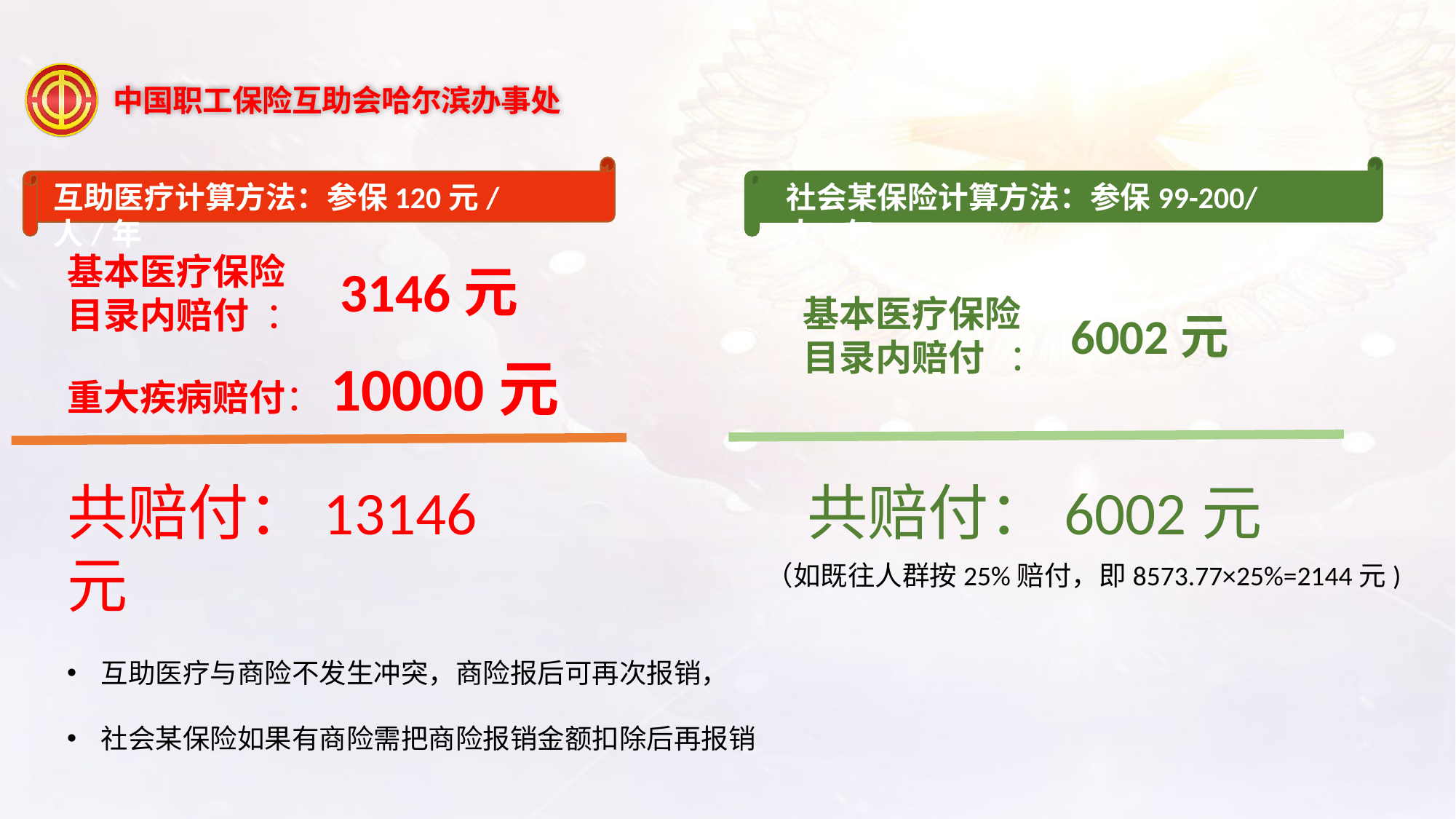

互助医疗计算方法：参保120元/人/年
社会某保险计算方法：参保99-200/人/年
基本医疗保险   目录内赔付  ：
3146元
基本医疗保险 目录内赔付   ：
6002元
重大疾病赔付：10000元
共赔付：13146元
共赔付：6002元
（如既往人群按25%赔付，即8573.77×25%=2144元)
互助医疗与商险不发生冲突，商险报后可再次报销，

社会某保险如果有商险需把商险报销金额扣除后再报销